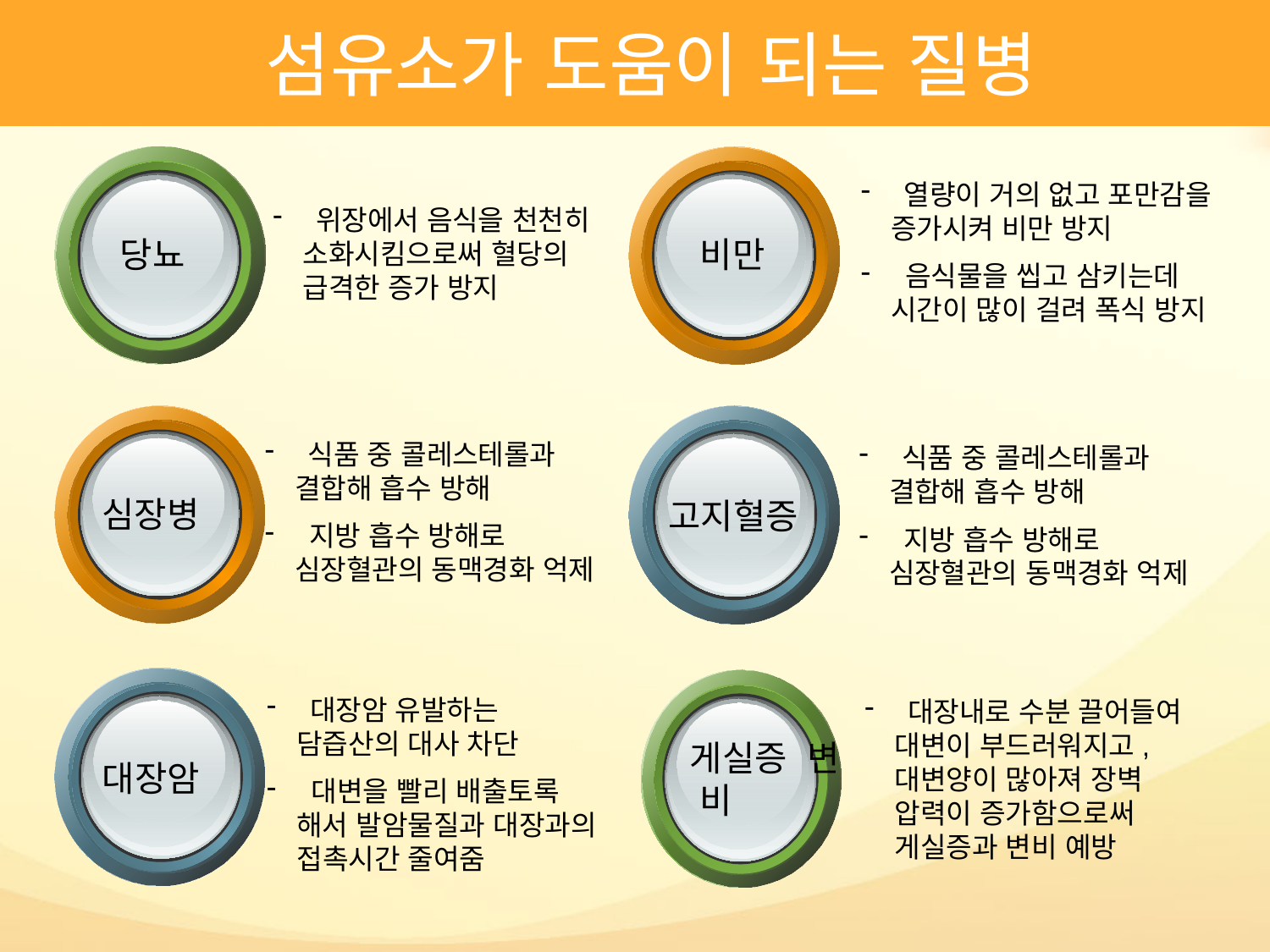

섬유소가 도움이 되는 질병
#

 위장에서 음식을 천천히 소화시킴으로써 혈당의 급격한 증가 방지
당뇨

 열량이 거의 없고 포만감을 증가시켜 비만 방지
 음식물을 씹고 삼키는데 시간이 많이 걸려 폭식 방지
비만

 식품 중 콜레스테롤과 결합해 흡수 방해
 지방 흡수 방해로 심장혈관의 동맥경화 억제
심장병

 식품 중 콜레스테롤과 결합해 흡수 방해
 지방 흡수 방해로 심장혈관의 동맥경화 억제
고지혈증

대장암
 대장암 유발하는 담즙산의 대사 차단
 대변을 빨리 배출토록 해서 발암물질과 대장과의 접촉시간 줄여줌

 대장내로 수분 끌어들여 대변이 부드러워지고, 대변양이 많아져 장벽 압력이 증가함으로써 게실증과 변비 예방
게실증  변   비